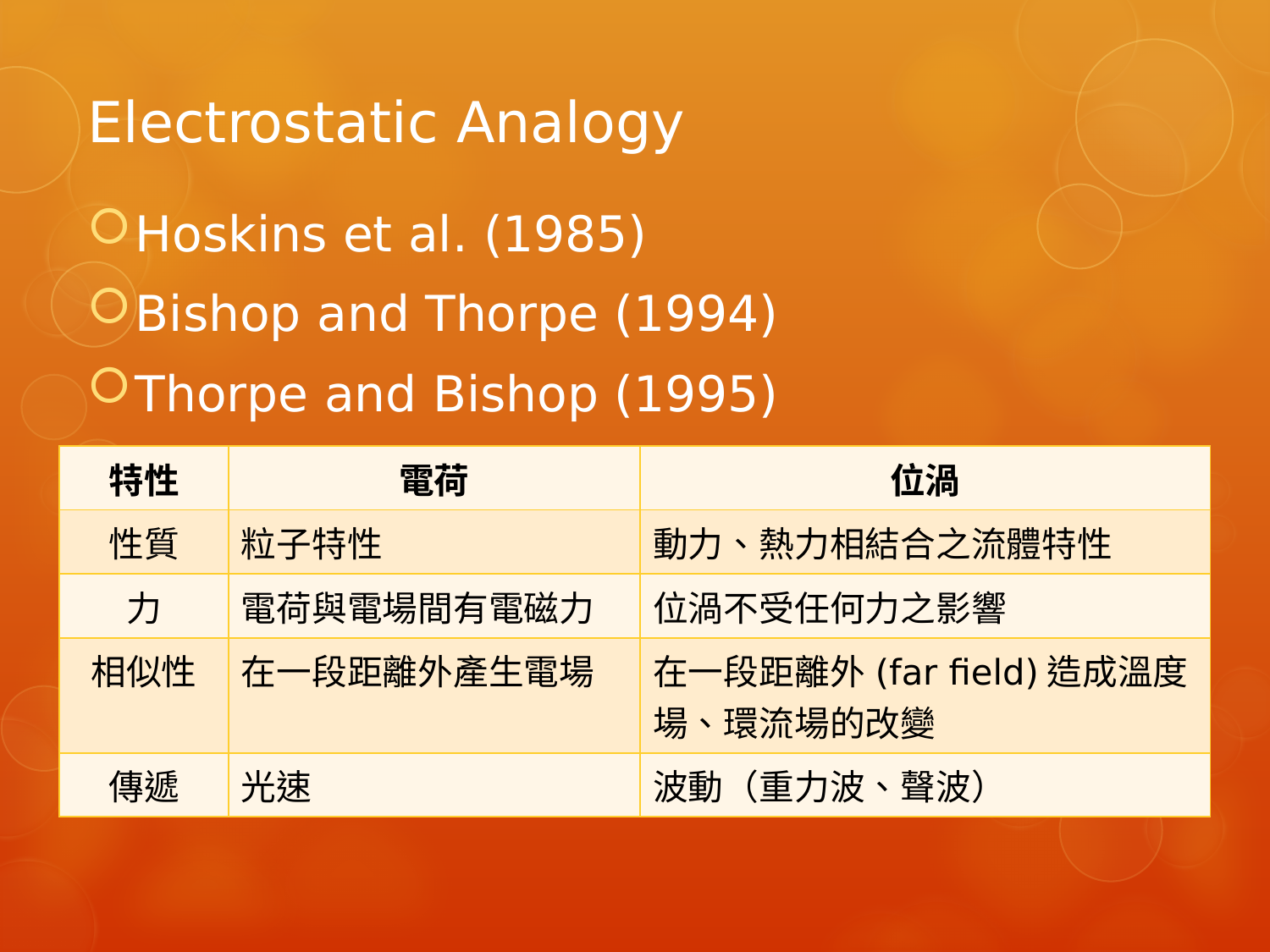

# Electrostatic Analogy
Hoskins et al. (1985)
Bishop and Thorpe (1994)
Thorpe and Bishop (1995)

| 特性 | 電荷 | 位渦 |
| --- | --- | --- |
| 性質 | 粒子特性 | 動力、熱力相結合之流體特性 |
| 力 | 電荷與電場間有電磁力 | 位渦不受任何力之影響 |
| 相似性 | 在一段距離外產生電場 | 在一段距離外(far field)造成溫度場、環流場的改變 |
| 傳遞 | 光速 | 波動（重力波、聲波） |